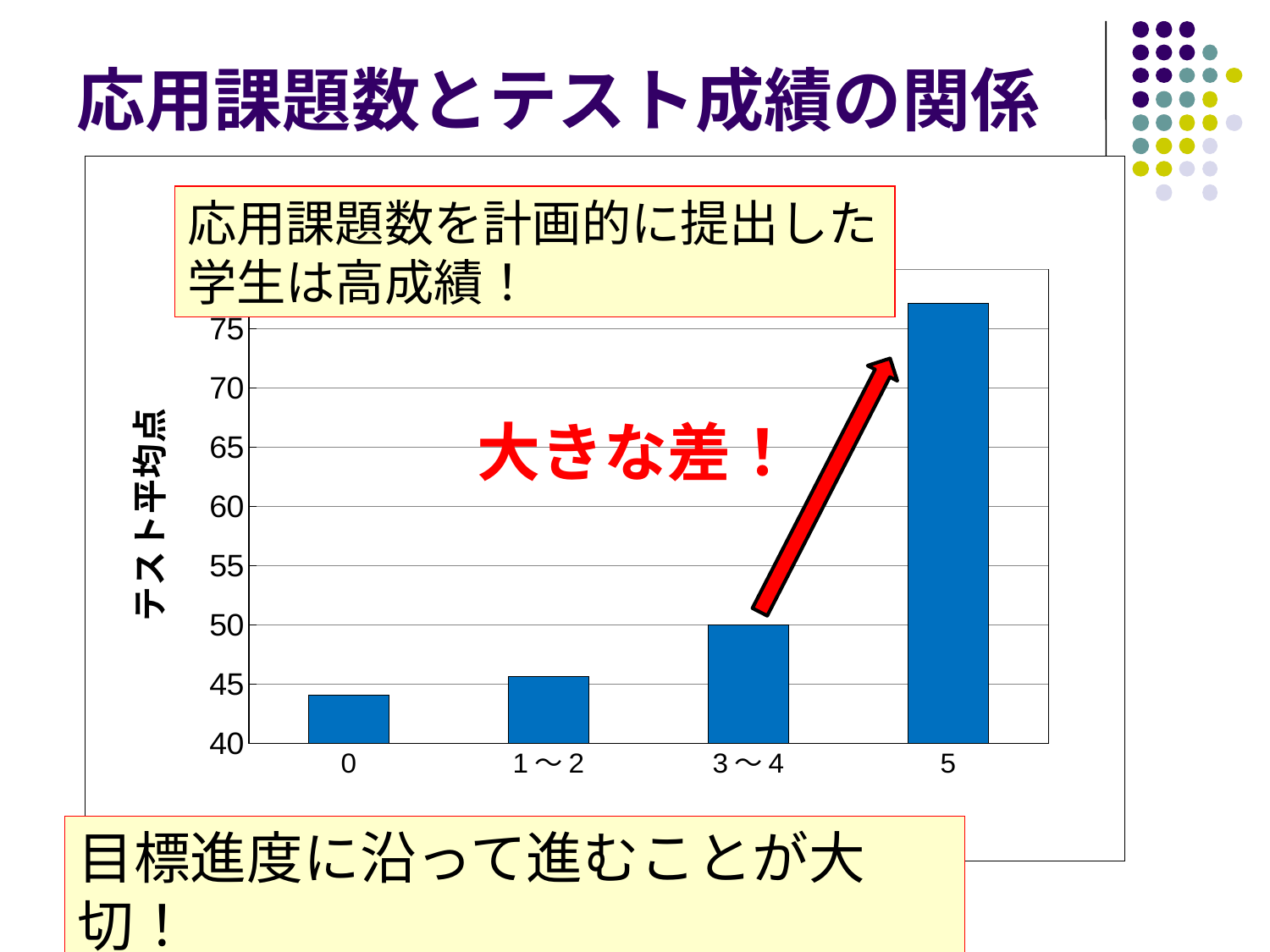

# 応用課題数とテスト成績の関係

### Chart: 応用課題数とテスト成績の関係

| Category | 平均点 |
|---|---|
| 0 | 44.09090909090911 |
| 1～2 | 45.666666666666636 |
| 3～4 | 50.0 |
| 5 | 77.17647058823526 |
応用課題数を計画的に提出した学生は高成績！
大きな差！

目標進度に沿って進むことが大切！